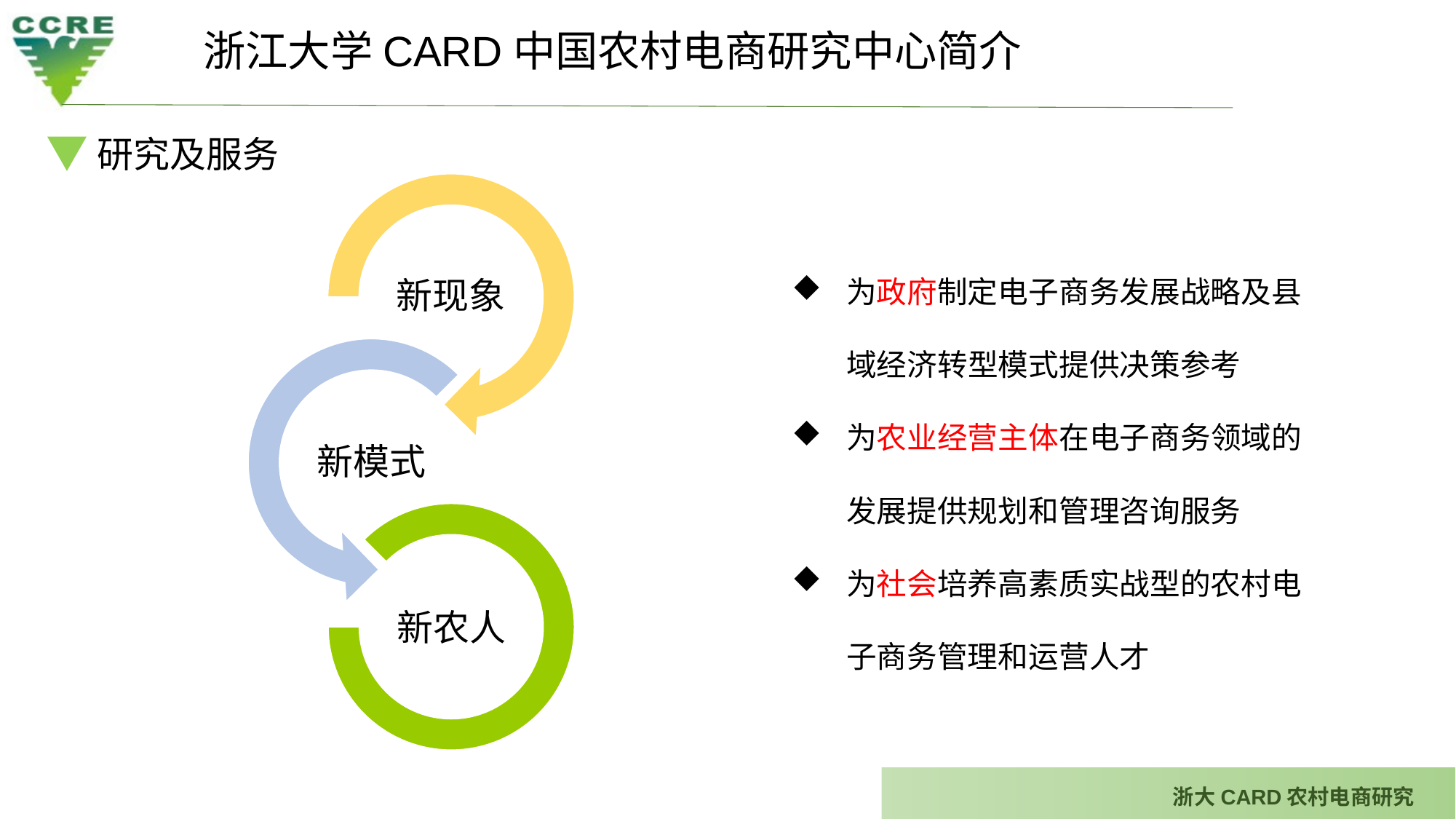

浙江大学CARD中国农村电商研究中心简介
研究及服务

新现象
新模式
新农人
为政府制定电子商务发展战略及县域经济转型模式提供决策参考
为农业经营主体在电子商务领域的发展提供规划和管理咨询服务
为社会培养高素质实战型的农村电子商务管理和运营人才